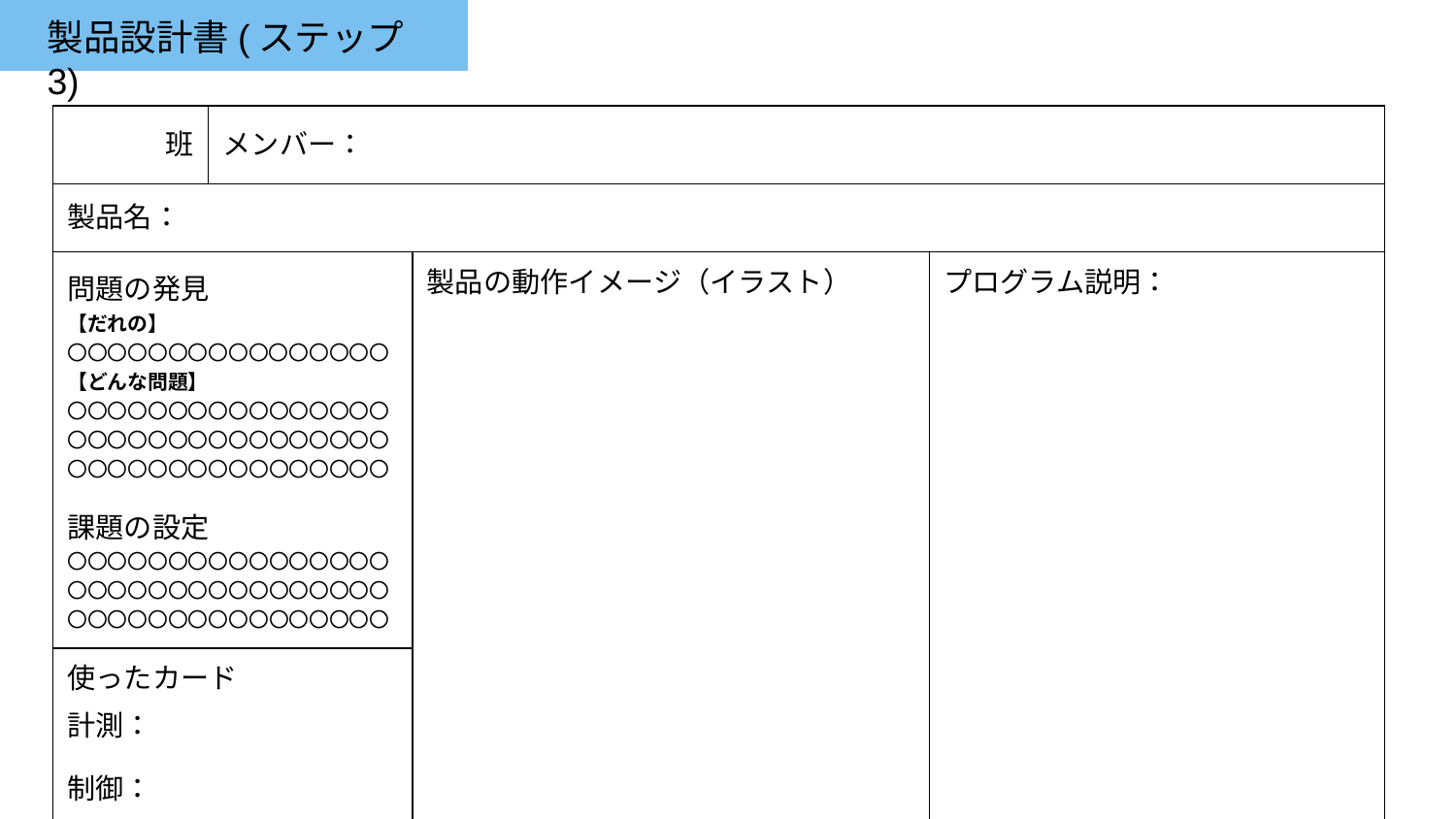

製品設計書(ステップ3)
| 班 | メンバー： |  |  |
| --- | --- | --- | --- |
| 製品名： |  |  |  |
| 問題の発見 【だれの】 〇〇〇〇〇〇〇〇〇〇〇〇〇〇〇〇 【どんな問題】 〇〇〇〇〇〇〇〇〇〇〇〇〇〇〇〇〇〇〇〇〇〇〇〇〇〇〇〇〇〇〇〇〇〇〇〇〇〇〇〇〇〇〇〇〇〇〇〇 課題の設定 〇〇〇〇〇〇〇〇〇〇〇〇〇〇〇〇〇〇〇〇〇〇〇〇〇〇〇〇〇〇〇〇〇〇〇〇〇〇〇〇〇〇〇〇〇〇〇〇 |  | 製品の動作イメージ（イラスト） | プログラム説明： |
| 使ったカード 計測： 制御： |  |  |  |